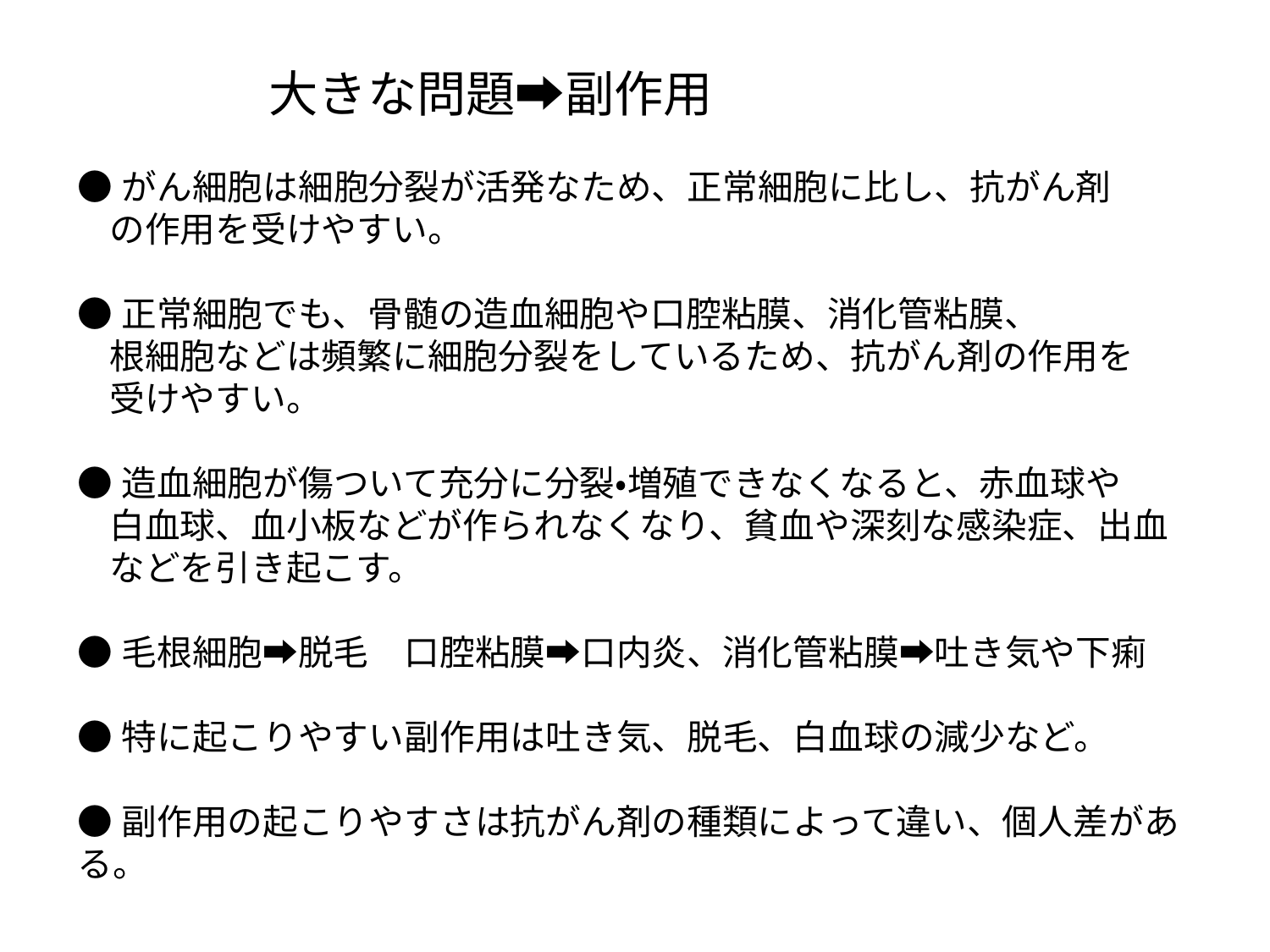

大きな問題➡副作用
●がん細胞は細胞分裂が活発なため、正常細胞に比し、抗がん剤
   の作用を受けやすい。

●正常細胞でも、骨髄の造血細胞や口腔粘膜、消化管粘膜、
   根細胞などは頻繁に細胞分裂をしているため、抗がん剤の作用を
   受けやすい。

●造血細胞が傷ついて充分に分裂・増殖できなくなると、赤血球や
   白血球、血小板などが作られなくなり、貧血や深刻な感染症、出血
   などを引き起こす。

●毛根細胞➡脱毛　口腔粘膜➡口内炎、消化管粘膜➡吐き気や下痢

●特に起こりやすい副作用は吐き気、脱毛、白血球の減少など。

●副作用の起こりやすさは抗がん剤の種類によって違い、個人差がある。